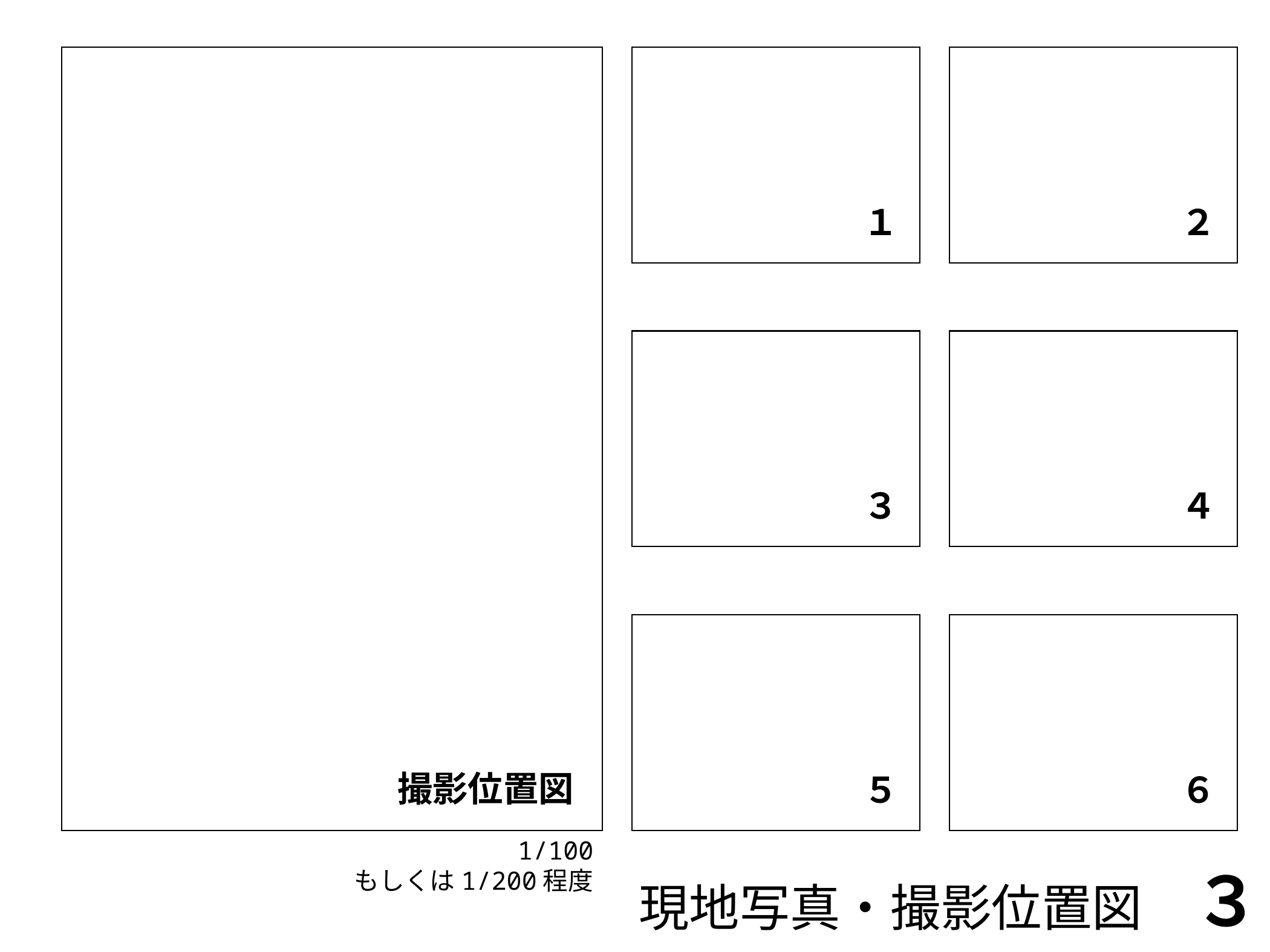

撮影位置図
１
２
３
４
５
６
1/100
もしくは1/200程度
現地写真・撮影位置図　３